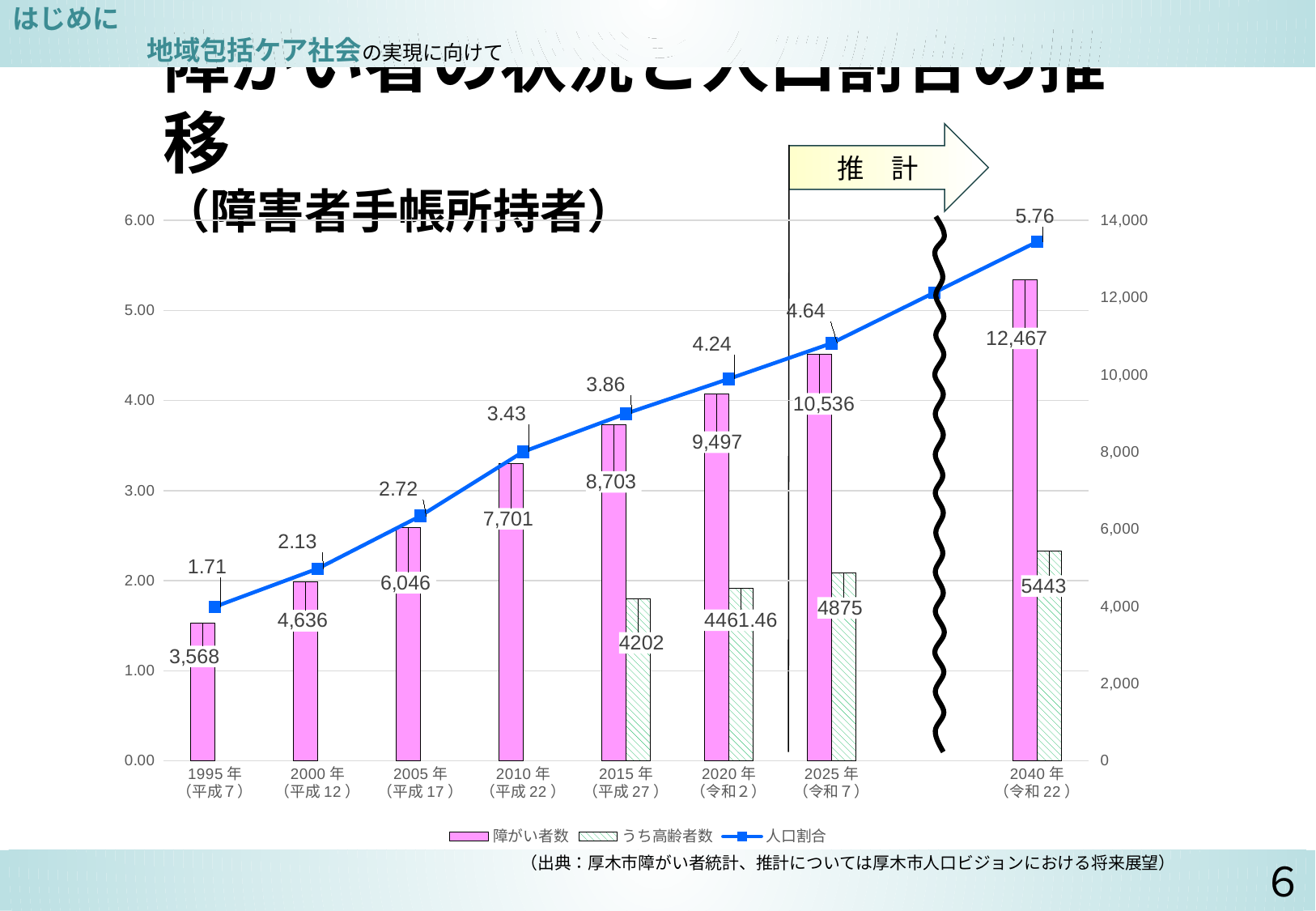

はじめに　　　　　　　　　　　　　　　　　　　　　　　　　　　　　　　　　　　　　　　　　　　　　　　　地域包括ケア社会の実現に向けて
# 障がい者の状況と人口割合の推移 （障害者手帳所持者）
推　計

### Chart

| Category | 障がい者数 | うち高齢者数 | 人口割合 |
|---|---|---|---|
| 1995年
（平成７） | 3568.0 | None | 1.7102292608339282 |
| 2000年
（平成12） | 4636.0 | None | 2.132778823107251 |
| 2005年
（平成17） | 6046.0 | None | 2.7184885095974427 |
| 2010年
（平成22） | 7701.0 | None | 3.4315123429284373 |
| 2015年
（平成27） | 8703.0 | 4202.0 | 3.8557643743852843 |
| 2020年
（令和２） | 9497.368186165126 | 4461.46 | 4.2402561762672395 |
| 2025年
（令和７） | 10536.323876314951 | 4875.0 | 4.635834158885494 |
|  | None | None | 5.199036549273334 |
| 2040年
（令和22） | 12467.468281797896 | 5443.0 | 5.762238939661173 |

（出典：厚木市障がい者統計、推計については厚木市人口ビジョンにおける将来展望）
６